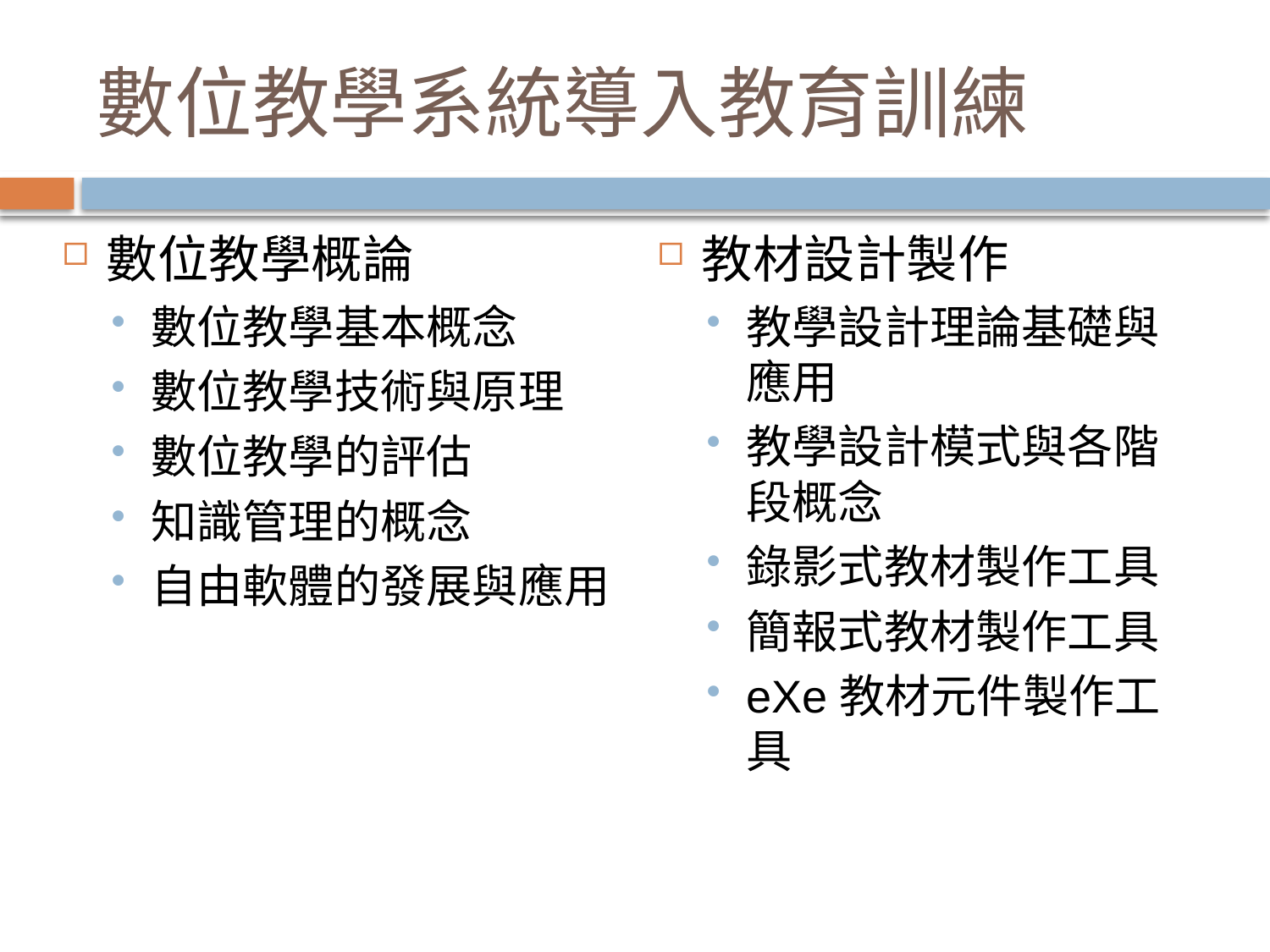

# 數位教學系統導入教育訓練
數位教學概論
數位教學基本概念
數位教學技術與原理
數位教學的評估
知識管理的概念
自由軟體的發展與應用

教材設計製作
教學設計理論基礎與應用
教學設計模式與各階段概念
錄影式教材製作工具
簡報式教材製作工具
eXe教材元件製作工具